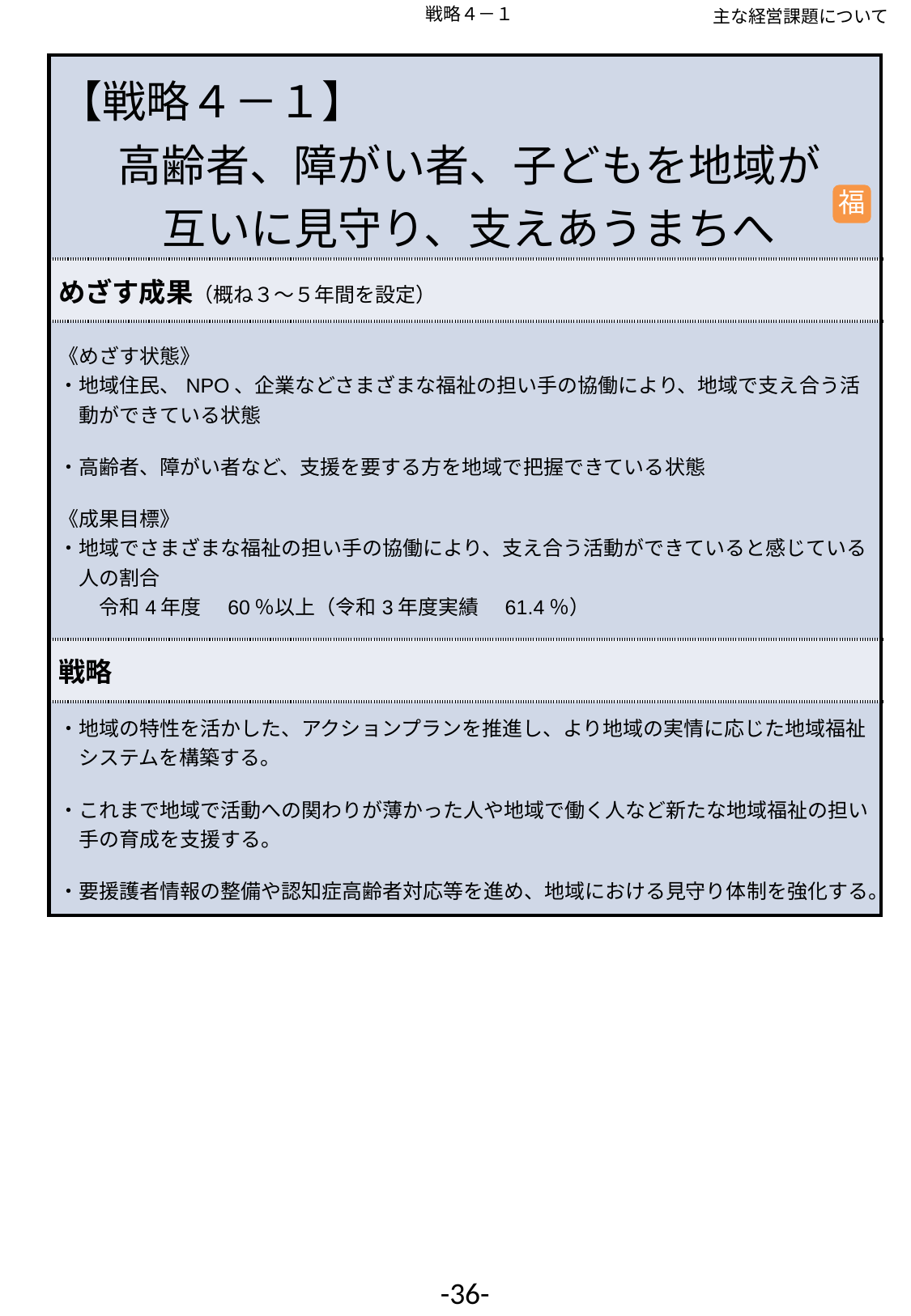

主な経営課題について
戦略４－１
| 【戦略４－１】 高齢者、障がい者、子どもを地域が 互いに見守り、支えあうまちへ |
| --- |
| めざす成果（概ね３～５年間を設定） |
| 《めざす状態》 ・地域住民、NPO、企業などさまざまな福祉の担い手の協働により、地域で支え合う活 　動ができている状態 ・高齢者、障がい者など、支援を要する方を地域で把握できている状態 《成果目標》 ・地域でさまざまな福祉の担い手の協働により、支え合う活動ができていると感じている 　人の割合 　　令和4年度　60％以上（令和3年度実績　61.4％） |
| 戦略 |
| ・地域の特性を活かした、アクションプランを推進し、より地域の実情に応じた地域福祉 　システムを構築する。 ・これまで地域で活動への関わりが薄かった人や地域で働く人など新たな地域福祉の担い 　手の育成を支援する。 ・要援護者情報の整備や認知症高齢者対応等を進め、地域における見守り体制を強化する。 |
福

-36-